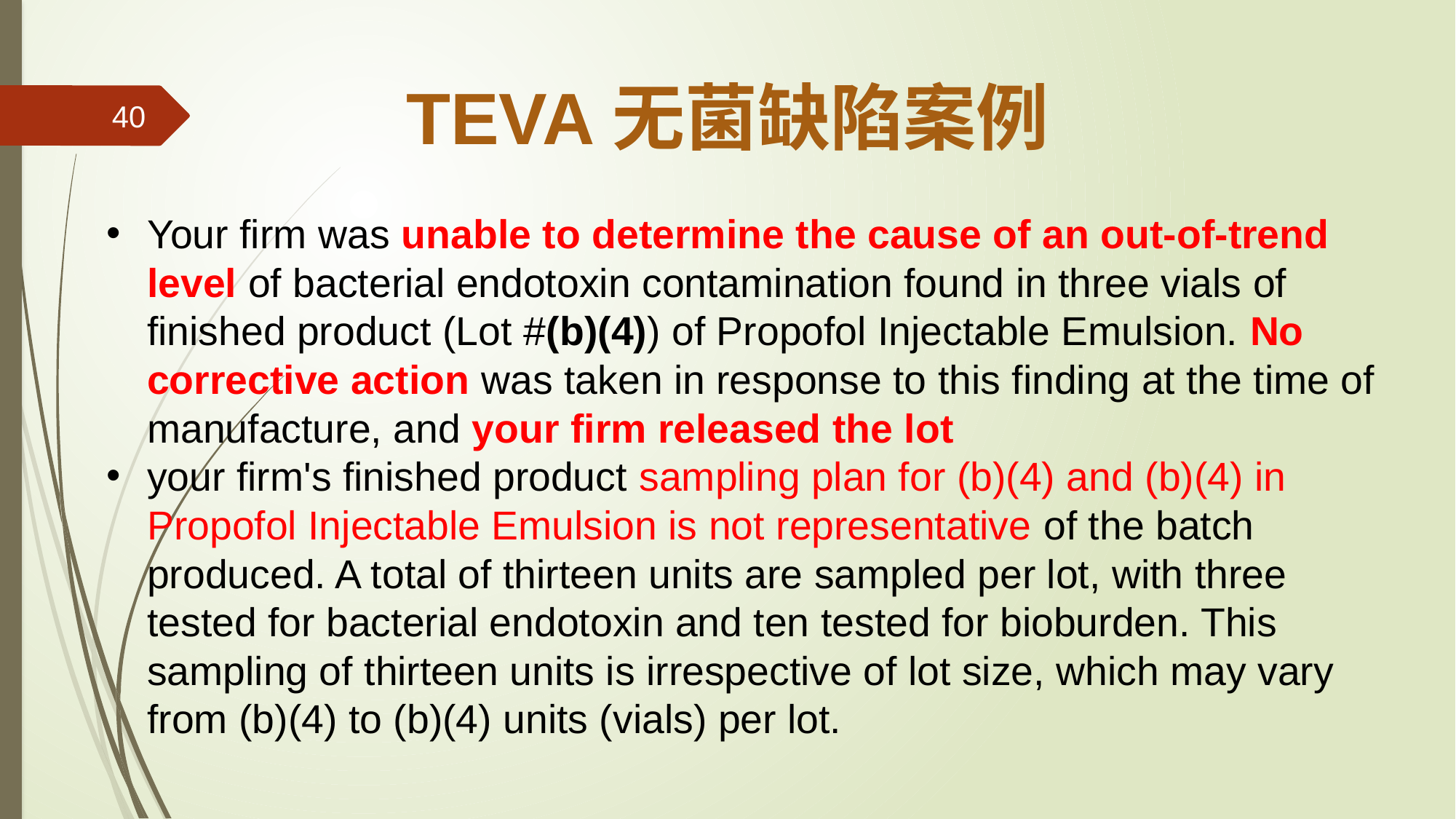

TEVA无菌缺陷案例
40
Your firm was unable to determine the cause of an out-of-trend level of bacterial endotoxin contamination found in three vials of finished product (Lot #(b)(4)) of Propofol Injectable Emulsion. No corrective action was taken in response to this finding at the time of manufacture, and your firm released the lot
your firm's finished product sampling plan for (b)(4) and (b)(4) in Propofol Injectable Emulsion is not representative of the batch produced. A total of thirteen units are sampled per lot, with three tested for bacterial endotoxin and ten tested for bioburden. This sampling of thirteen units is irrespective of lot size, which may vary from (b)(4) to (b)(4) units (vials) per lot.